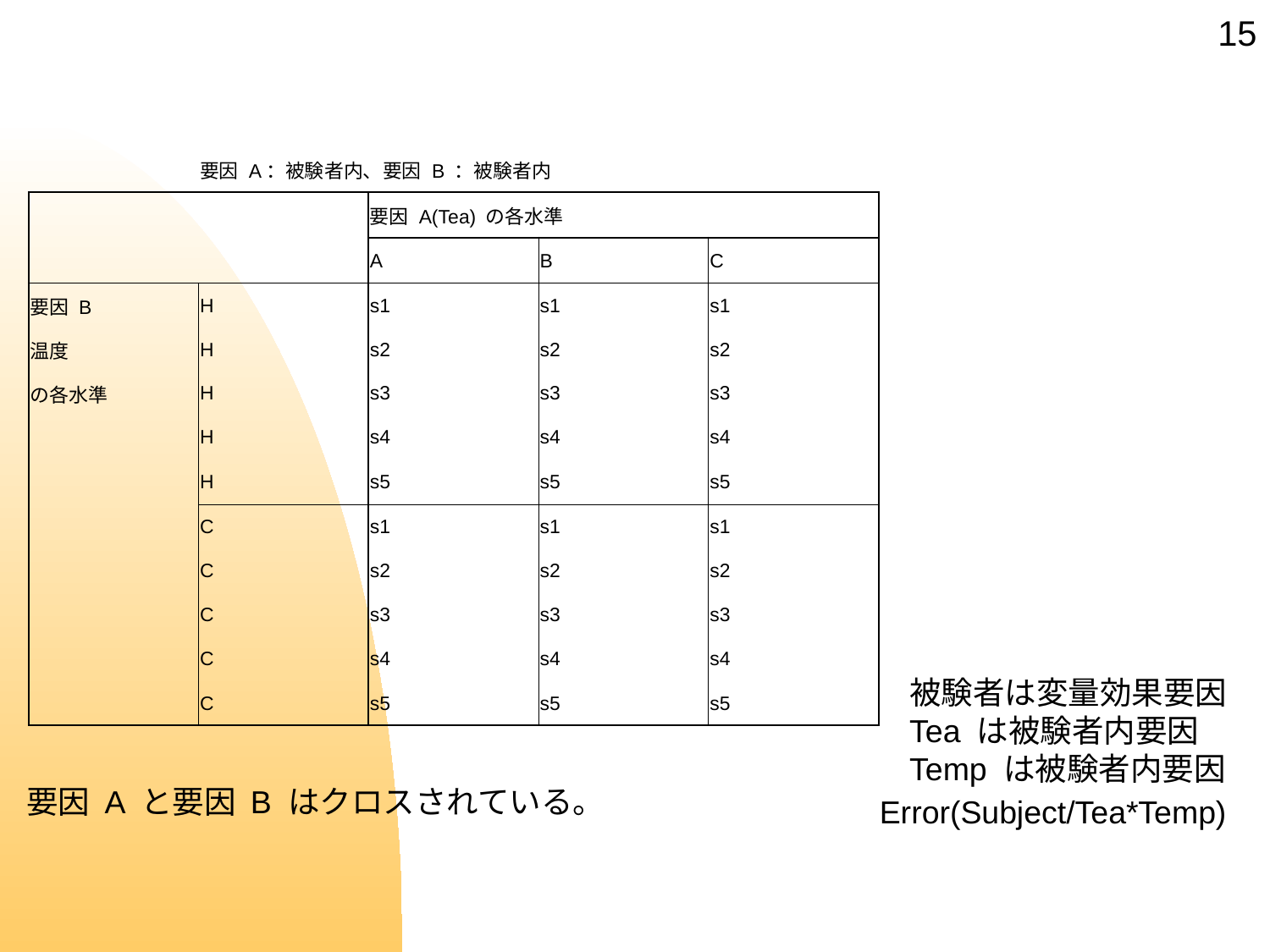

#
15
|  | 要因 A：被験者内、要因 B ：被験者内 |  |  |  |
| --- | --- | --- | --- | --- |
|  |  | 要因 A(Tea) の各水準 |  |  |
|  |  | A | B | C |
| 要因 B | H | s1 | s1 | s1 |
| 温度 | H | s2 | s2 | s2 |
| の各水準 | H | s3 | s3 | s3 |
|  | H | s4 | s4 | s4 |
|  | H | s5 | s5 | s5 |
|  | C | s1 | s1 | s1 |
|  | C | s2 | s2 | s2 |
|  | C | s3 | s3 | s3 |
|  | C | s4 | s4 | s4 |
|  | C | s5 | s5 | s5 |
被験者は変量効果要因
Tea は被験者内要因
Temp は被験者内要因
要因 A と要因 B はクロスされている。
Error(Subject/Tea*Temp)